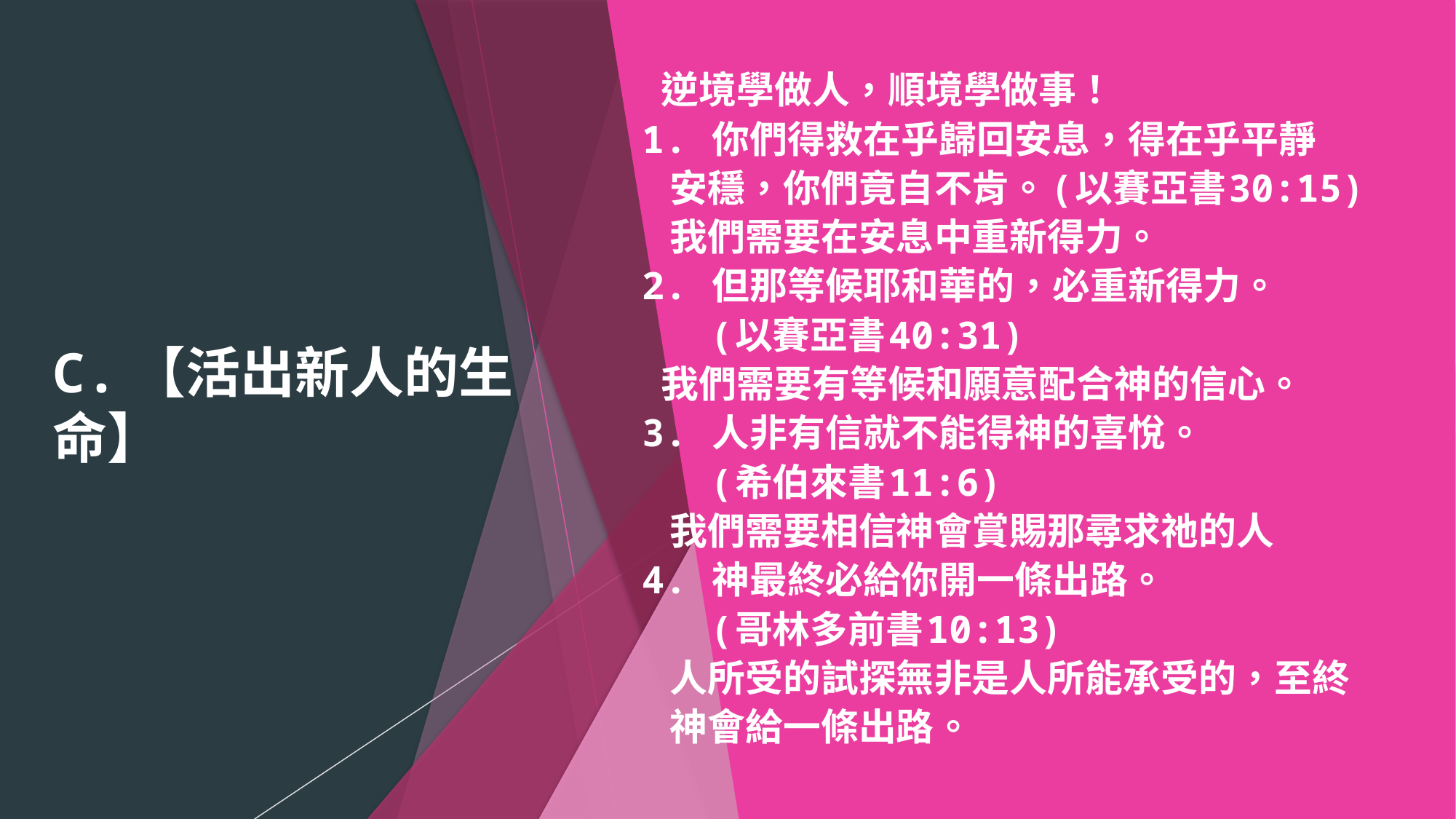

逆境學做人，順境學做事！
1. 你們得救在乎歸回安息，得在乎平靜
   安穩，你們竟自不肯。(以賽亞書30:15)
   我們需要在安息中重新得力。
2. 但那等候耶和華的，必重新得力。
   (以賽亞書40:31)
  我們需要有等候和願意配合神的信心。
3. 人非有信就不能得神的喜悅。
   (希伯來書11:6)
   我們需要相信神會賞賜那尋求祂的人
4. 神最終必給你開一條出路。
   (哥林多前書10:13)
   人所受的試探無非是人所能承受的，至終
   神會給一條出路。

# C.【活出新人的生命】